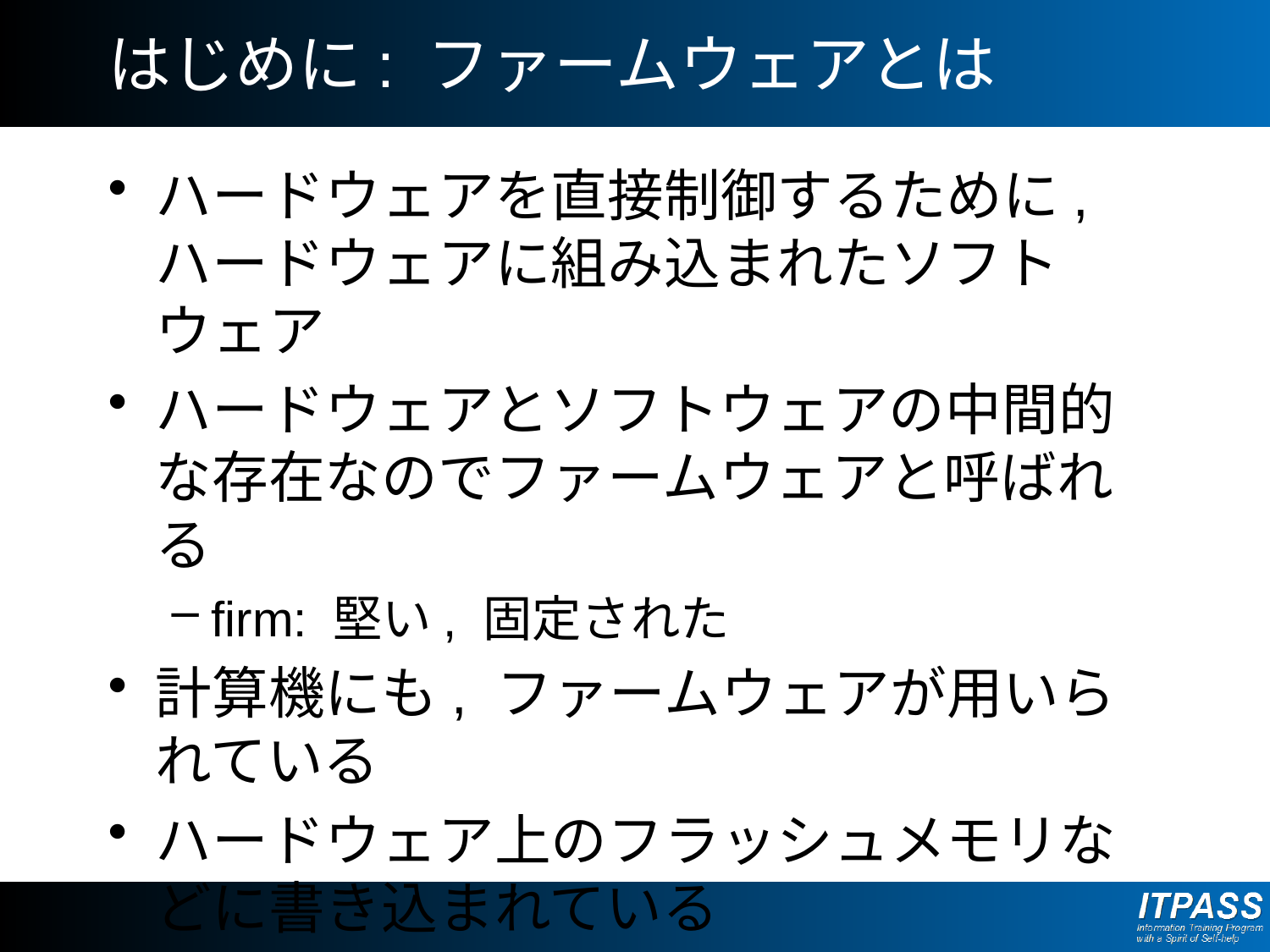

# はじめに: ファームウェアとは
ハードウェアを直接制御するために, ハードウェアに組み込まれたソフトウェア
ハードウェアとソフトウェアの中間的な存在なのでファームウェアと呼ばれる
firm: 堅い, 固定された
計算機にも, ファームウェアが用いられている
ハードウェア上のフラッシュメモリなどに書き込まれている